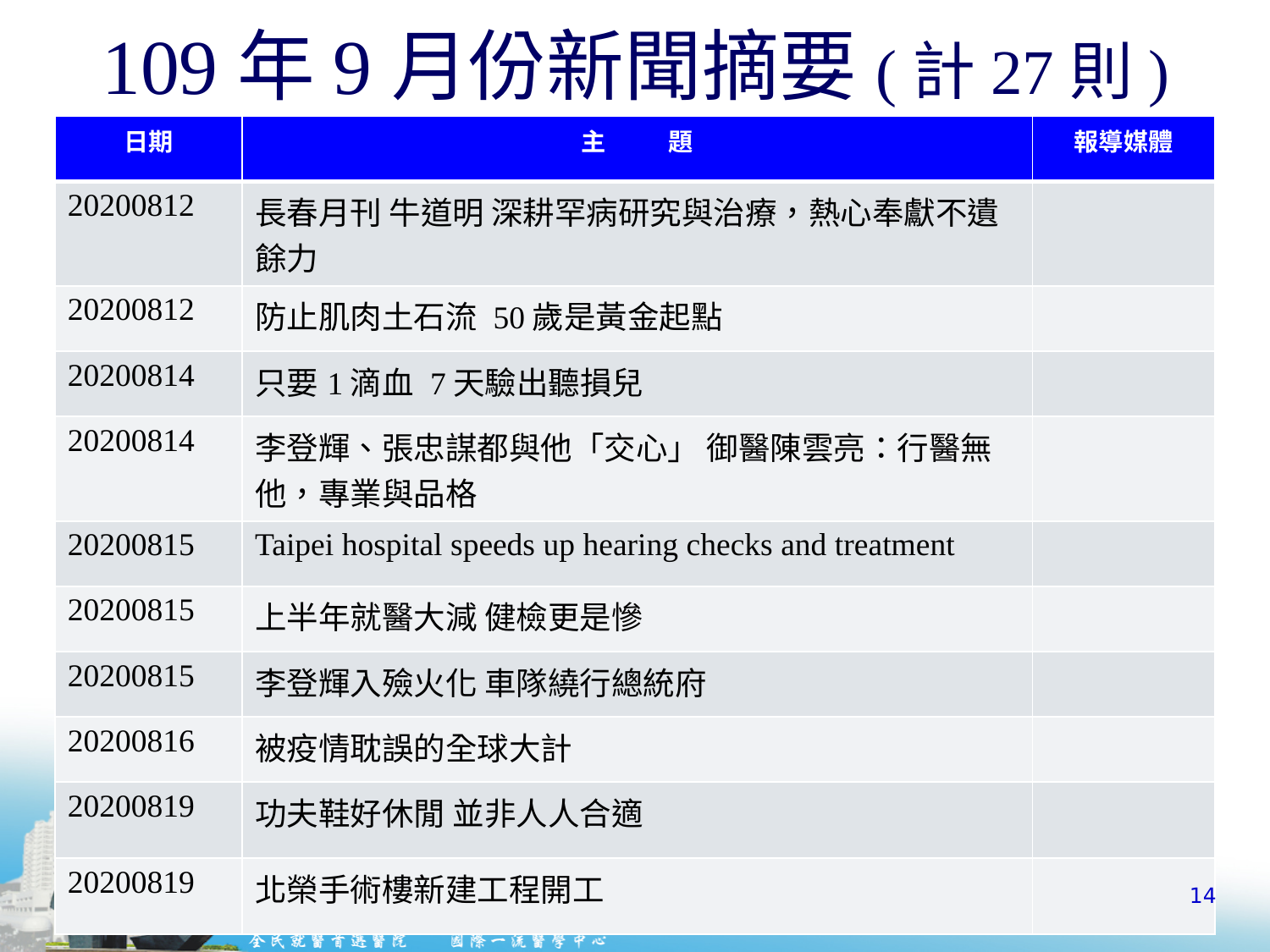

# 109年9月份新聞摘要(計27則)
| 日期 | 主 題 | 報導媒體 |
| --- | --- | --- |
| 20200812 | 長春月刊 牛道明 深耕罕病研究與治療，熱心奉獻不遺餘力 |  |
| 20200812 | 防止肌肉土石流 50歲是黃金起點 |  |
| 20200814 | 只要1滴血 7天驗出聽損兒 |  |
| 20200814 | 李登輝、張忠謀都與他「交心」 御醫陳雲亮：行醫無他，專業與品格 |  |
| 20200815 | Taipei hospital speeds up hearing checks and treatment |  |
| 20200815 | 上半年就醫大減 健檢更是慘 |  |
| 20200815 | 李登輝入殮火化 車隊繞行總統府 |  |
| 20200816 | 被疫情耽誤的全球大計 |  |
| 20200819 | 功夫鞋好休閒 並非人人合適 |  |
| 20200819 | 北榮手術樓新建工程開工 |  |
14